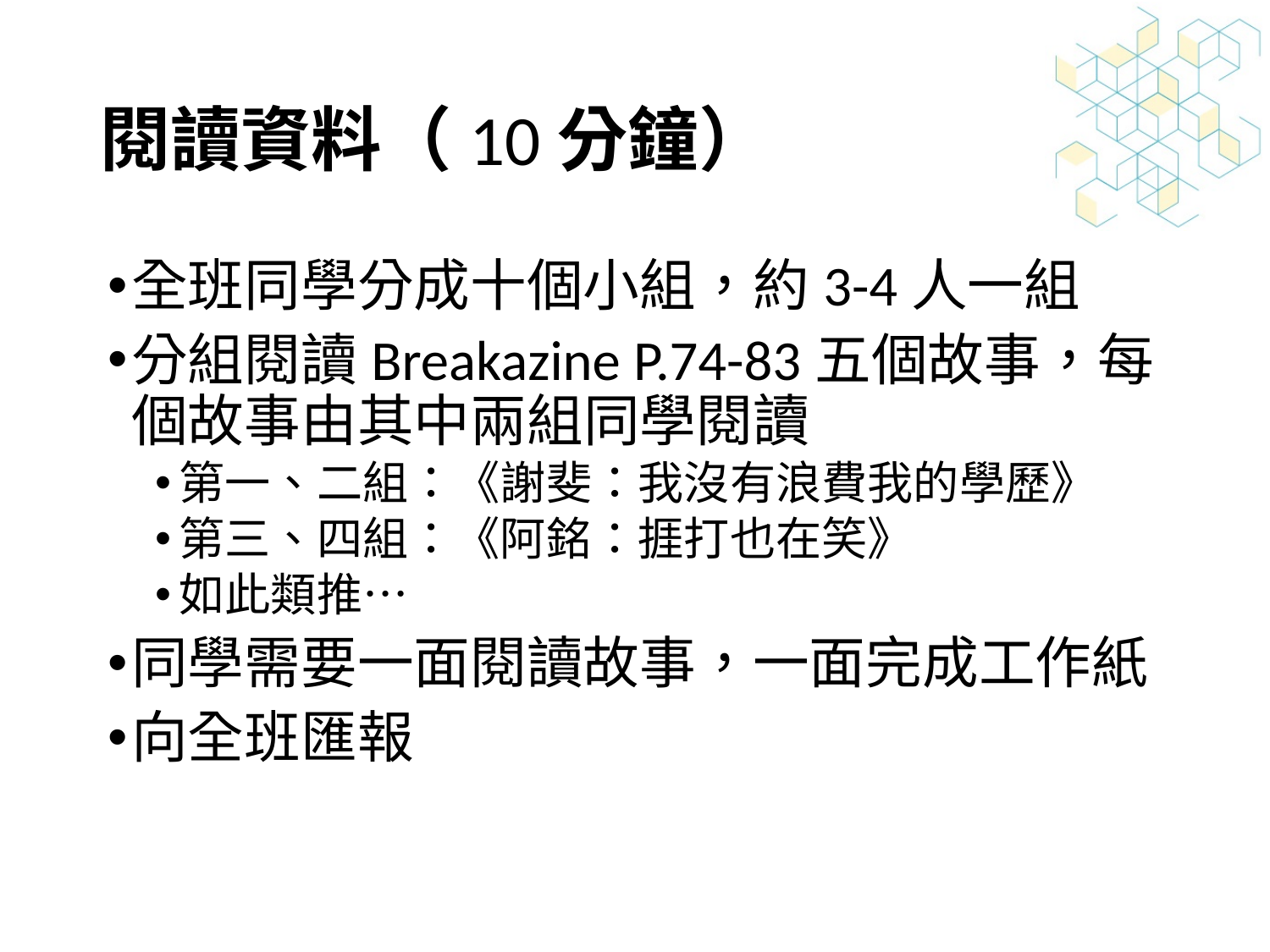

# 閱讀資料（10分鐘）
全班同學分成十個小組，約3-4人一組
分組閱讀Breakazine P.74-83五個故事，每個故事由其中兩組同學閱讀
第一、二組：《謝斐：我沒有浪費我的學歷》
第三、四組：《阿銘：捱打也在笑》
如此類推…
同學需要一面閱讀故事，一面完成工作紙
向全班匯報